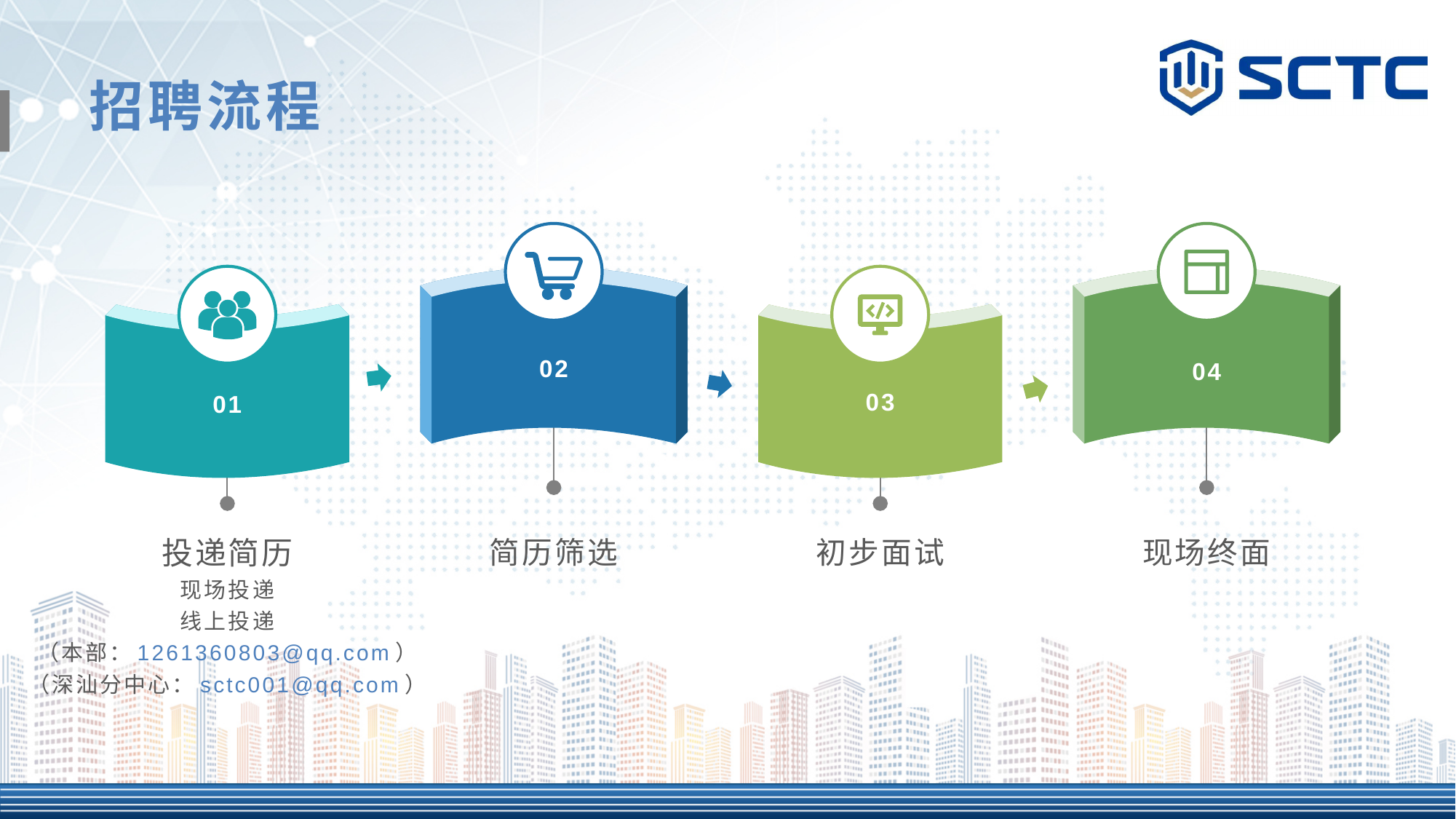

招聘流程

02
04

03
01
简历筛选
初步面试
现场终面
投递简历
现场投递
线上投递
（本部：1261360803@qq.com）
（深汕分中心：sctc001@qq.com）